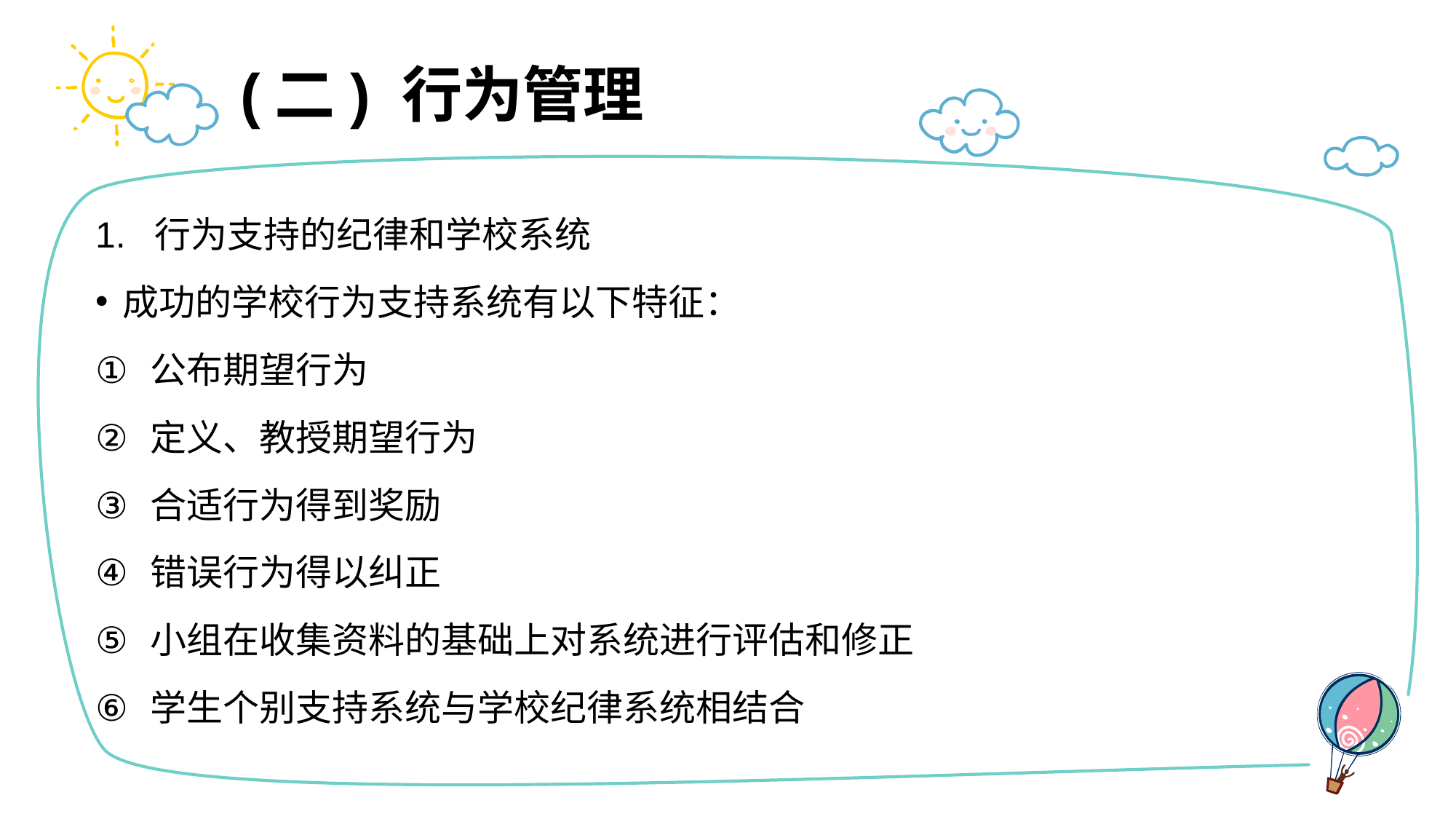

# (二) 行为管理
1.  行为支持的纪律和学校系统
成功的学校行为支持系统有以下特征：
公布期望行为
定义、教授期望行为
合适行为得到奖励
错误行为得以纠正
小组在收集资料的基础上对系统进行评估和修正
学生个别支持系统与学校纪律系统相结合